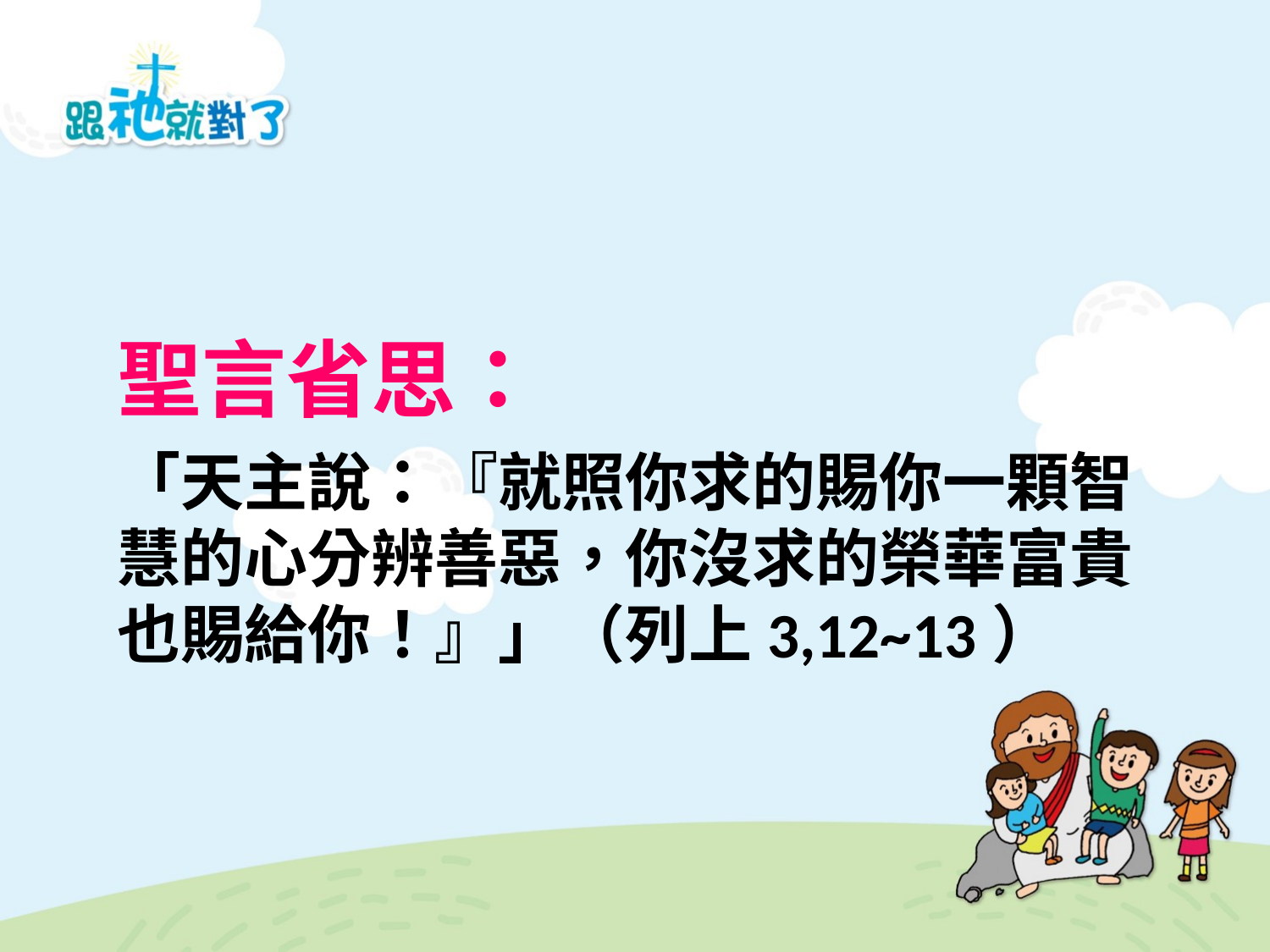

聖言省思：
「天主說：『就照你求的賜你一顆智慧的心分辨善惡，你沒求的榮華富貴也賜給你！』」（列上3,12~13）